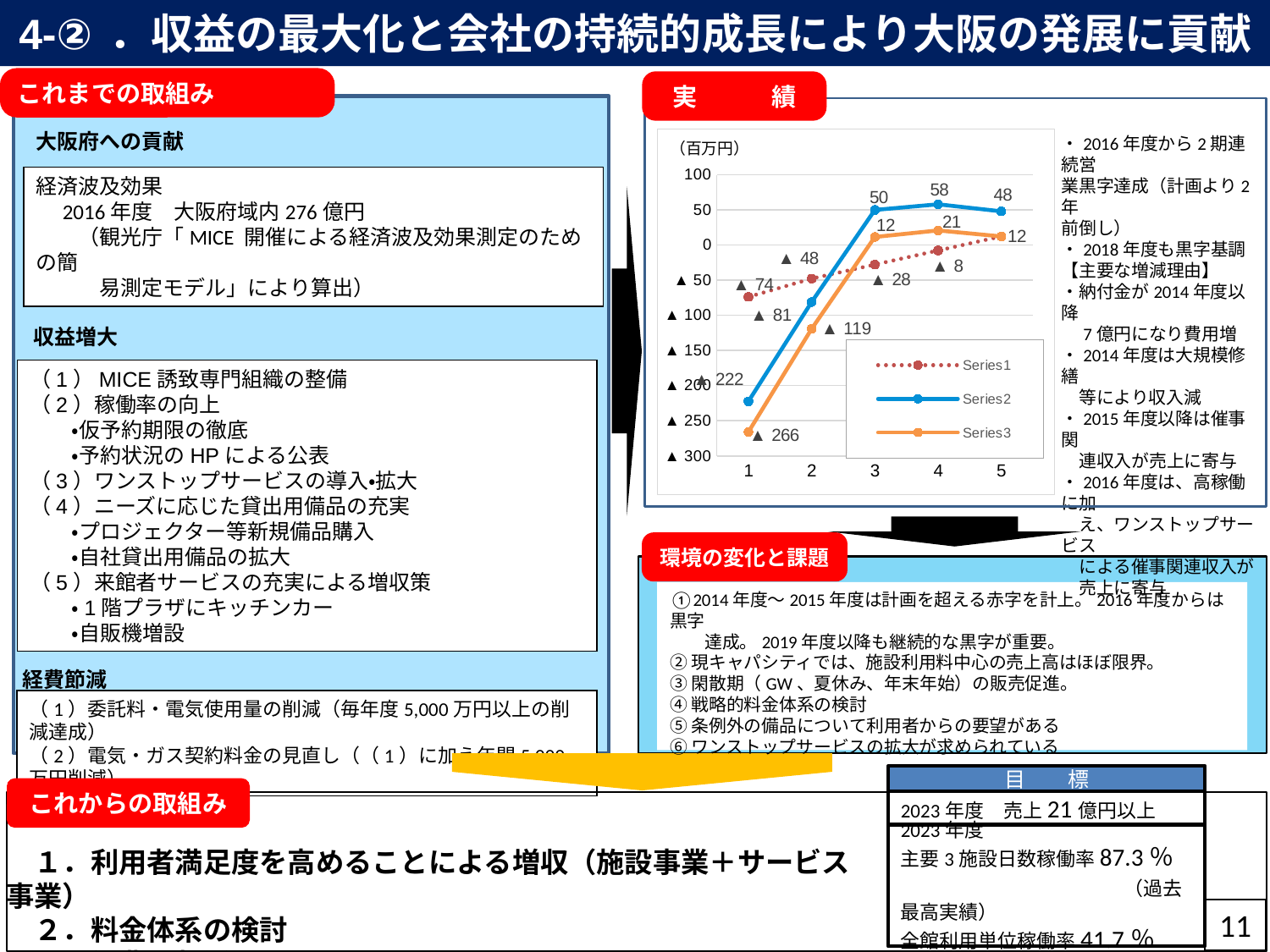

# 4-②．収益の最大化と会社の持続的成長により大阪の発展に貢献
これまでの取組み
実　　　績

大阪府への貢献
・2016年度から2期連続営
業黒字達成（計画より2年
前倒し）
・2018年度も黒字基調
【主要な増減理由】
・納付金が2014年度以降
　7億円になり費用増
・2014年度は大規模修繕
　等により収入減
・2015年度以降は催事関
　連収入が売上に寄与
・2016年度は、高稼働に加
　え、ワンストップサービス
　による催事関連収入が
　売上に寄与

### Chart

| Category |  |  |  |
|---|---|---|---|
経済波及効果
　2016年度　大阪府域内276億円
　　（観光庁「MICE 開催による経済波及効果測定のための簡
　　　易測定モデル」により算出）

収益増大
（1）MICE誘致専門組織の整備
（2）稼働率の向上
　　・仮予約期限の徹底
　　・予約状況のHPによる公表
（3）ワンストップサービスの導入・拡大
（4）ニーズに応じた貸出用備品の充実
　　・プロジェクター等新規備品購入
　　・自社貸出用備品の拡大
（5）来館者サービスの充実による増収策
　　・1階プラザにキッチンカー
　　・自販機増設

環境の変化と課題

①2014年度～2015年度は計画を超える赤字を計上。2016年度からは黒字
　　達成。2019年度以降も継続的な黒字が重要。
②現キャパシティでは、施設利用料中心の売上高はほぼ限界。
③閑散期（GW、夏休み、年末年始）の販売促進。
④戦略的料金体系の検討
⑤条例外の備品について利用者からの要望がある
⑥ワンストップサービスの拡大が求められている
経費節減
（1）委託料・電気使用量の削減（毎年度5,000万円以上の削減達成）
（2）電気・ガス契約料金の見直し（（1）に加え年間5,000万円削減）
目　　標
これからの取組み
2023年度　売上21億円以上

2023年度
主要3施設日数稼働率87.3％
　　　　　　　　　（過去最高実績）
全館利用単位稼働率41.7％
　１．利用者満足度を高めることによる増収（施設事業＋サービス事業）
　２．料金体系の検討
　３．経費の削減
11